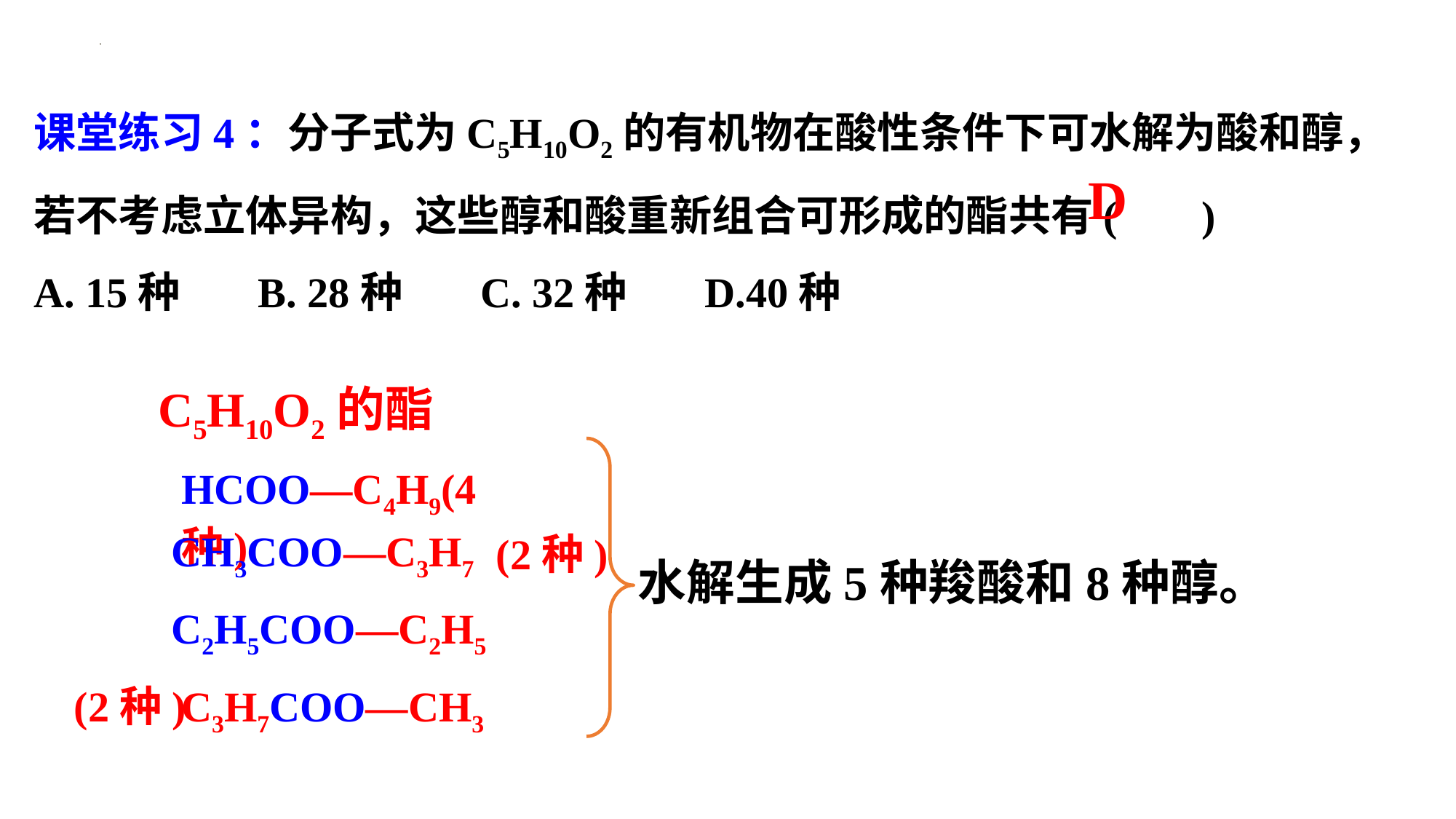

课堂练习4：分子式为C5H10O2的有机物在酸性条件下可水解为酸和醇，若不考虑立体异构，这些醇和酸重新组合可形成的酯共有(        )
A. 15种       B. 28种       C. 32种       D.40种
D
C5H10O2的酯

HCOO—C4H9(4种)
CH3COO—C3H7
(2种)
水解生成5种羧酸和8种醇。
C2H5COO—C2H5
C3H7COO—CH3
(2种)